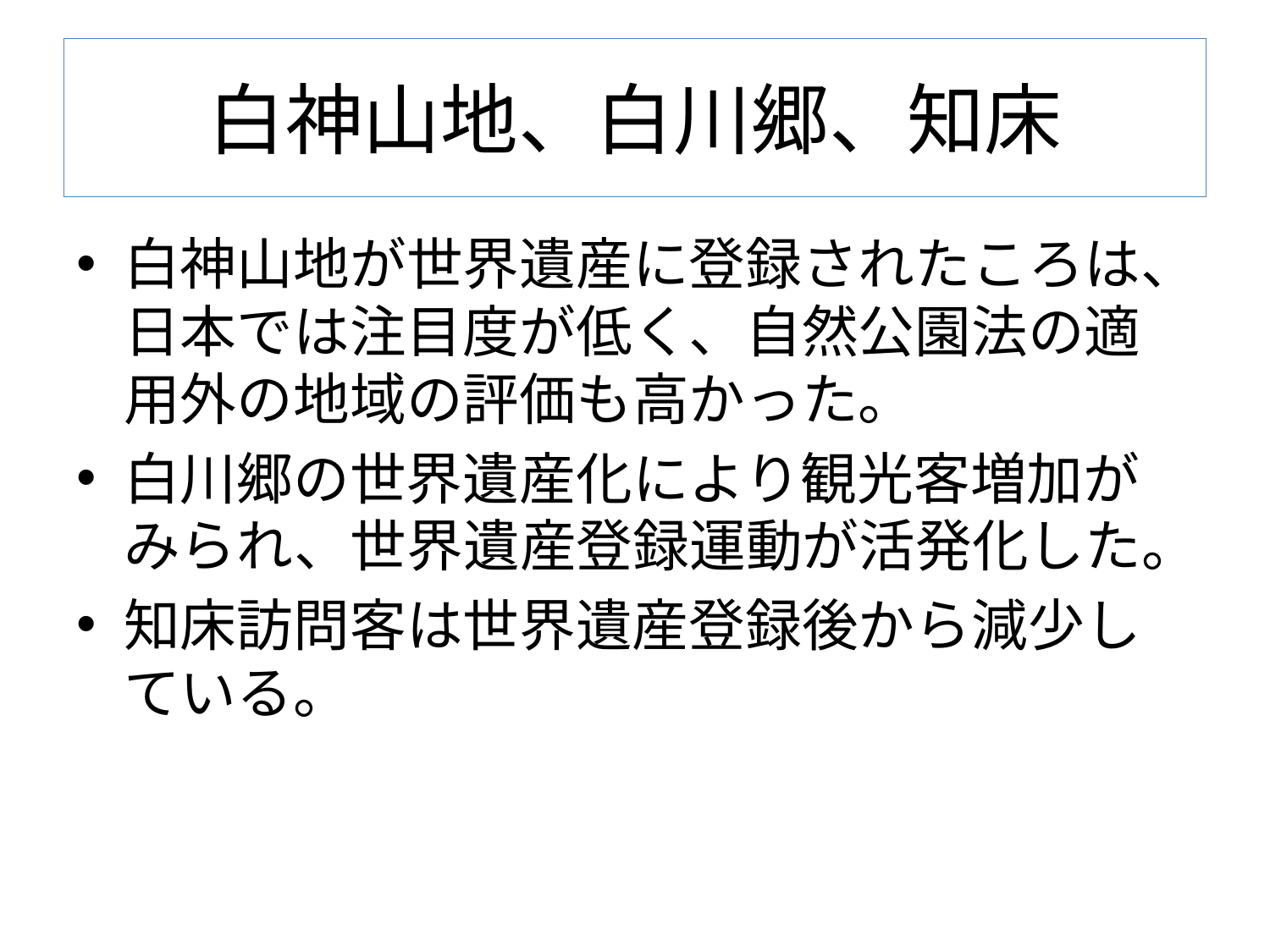

# 白神山地、白川郷、知床
白神山地が世界遺産に登録されたころは、日本では注目度が低く、自然公園法の適用外の地域の評価も高かった。
白川郷の世界遺産化により観光客増加がみられ、世界遺産登録運動が活発化した。
知床訪問客は世界遺産登録後から減少している。